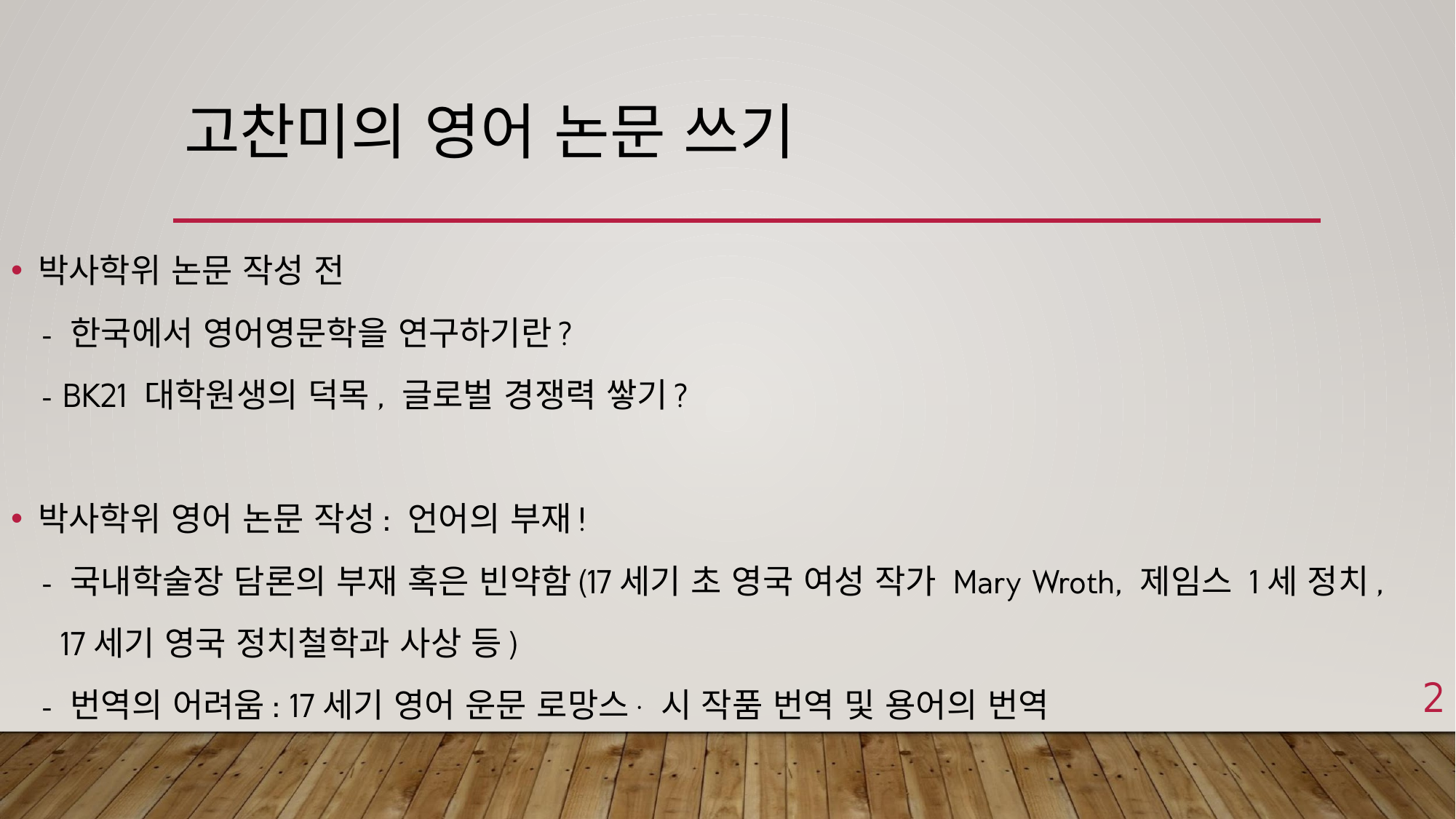

# 고찬미의 영어 논문 쓰기
박사학위 논문 작성 전
   - 한국에서 영어영문학을 연구하기란?
   - BK21 대학원생의 덕목, 글로벌 경쟁력 쌓기?

박사학위 영어 논문 작성: 언어의 부재!
   - 국내학술장 담론의 부재 혹은 빈약함(17세기 초 영국 여성 작가 Mary Wroth, 제임스 1세 정치,
     17세기 영국 정치철학과 사상 등)
   - 번역의 어려움: 17세기 영어 운문 로망스· 시 작품 번역 및 용어의 번역
2